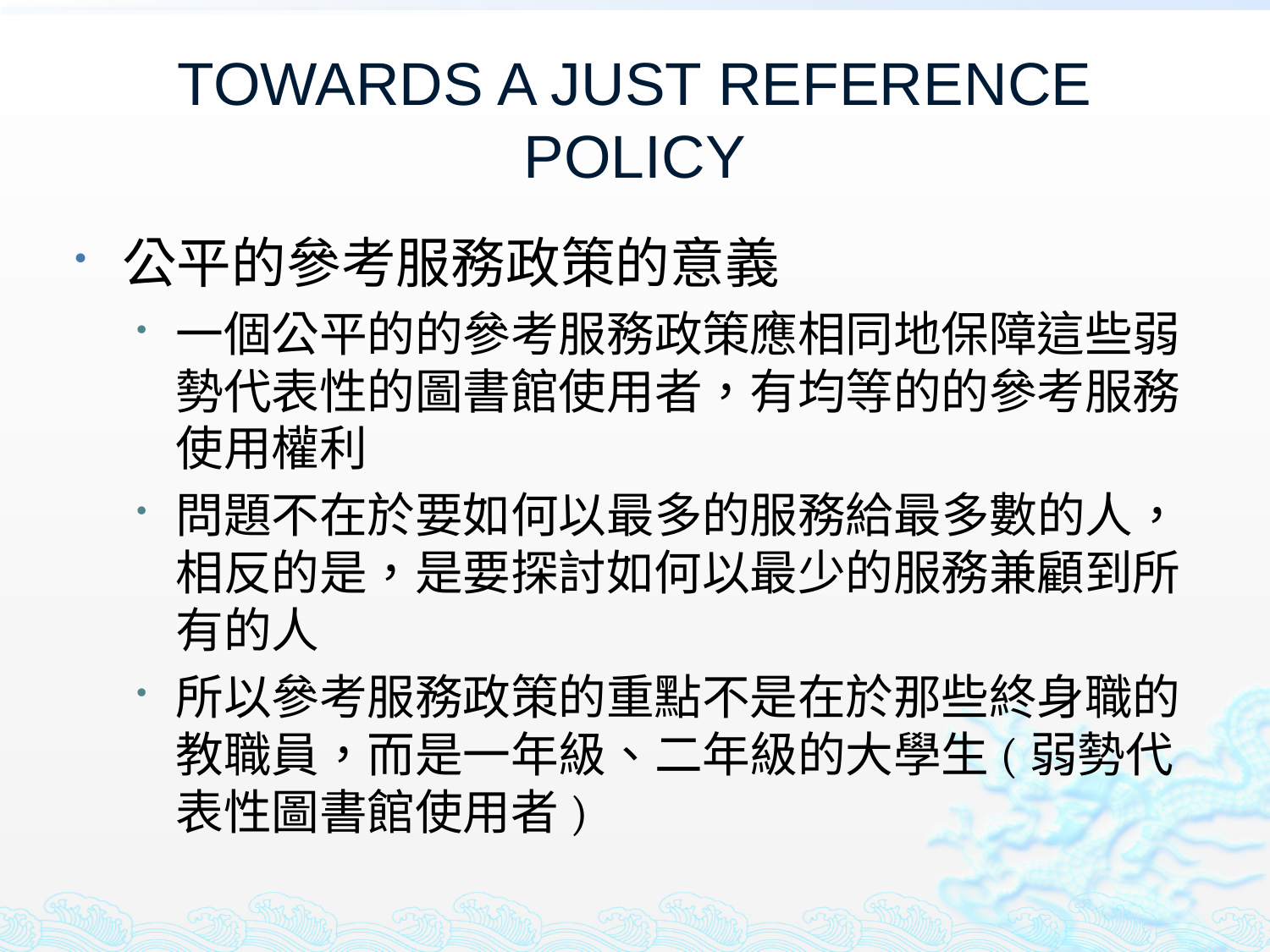

# TOWARDS A JUST REFERENCE POLICY
公平的參考服務政策的意義
一個公平的的參考服務政策應相同地保障這些弱勢代表性的圖書館使用者，有均等的的參考服務使用權利
問題不在於要如何以最多的服務給最多數的人，相反的是，是要探討如何以最少的服務兼顧到所有的人
所以參考服務政策的重點不是在於那些終身職的教職員，而是一年級、二年級的大學生(弱勢代表性圖書館使用者)